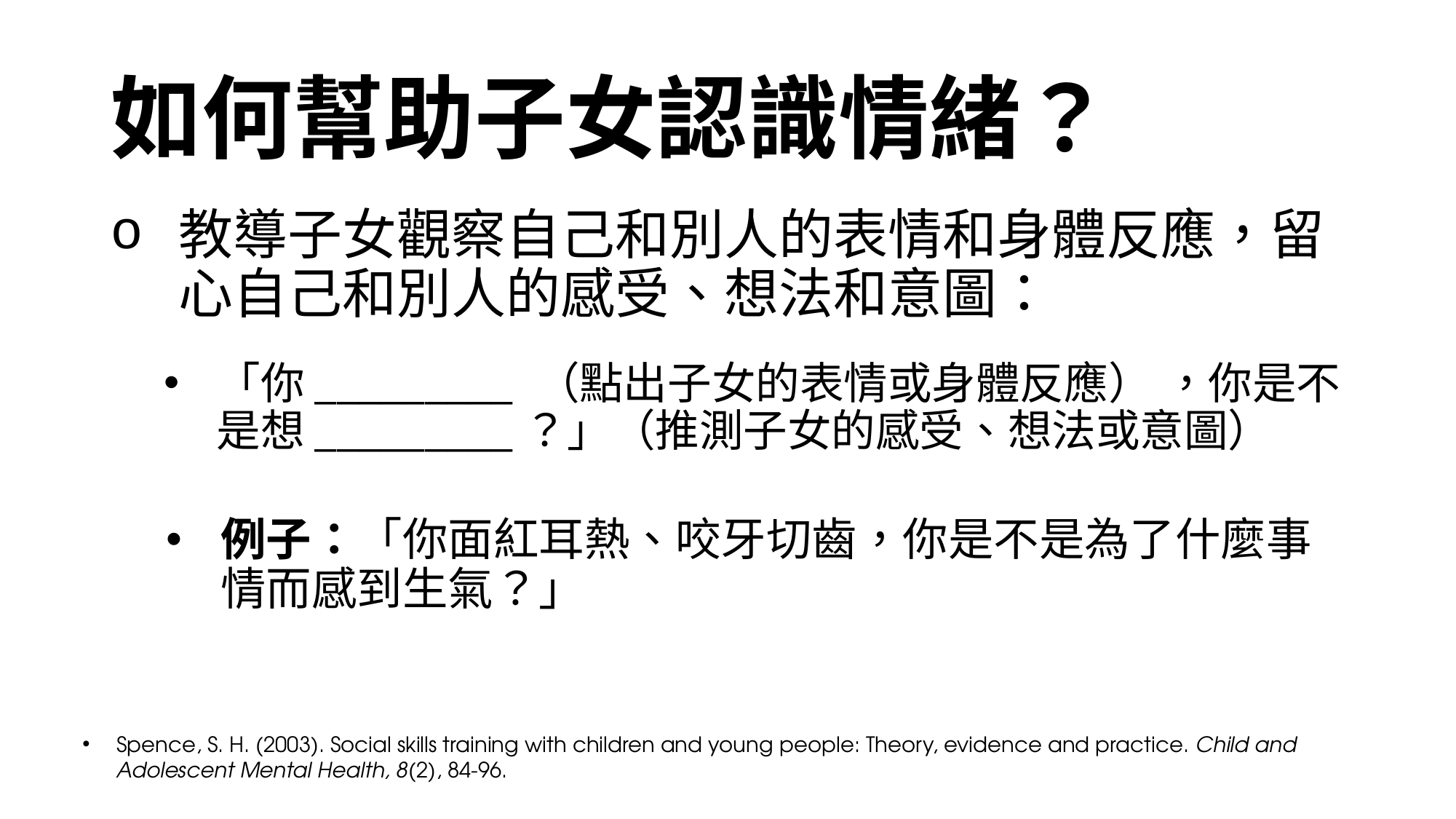

# 如何幫助子女認識情緒？
教導子女觀察自己和別人的表情和身體反應，留心自己和別人的感受、想法和意圖：

「你_________ （點出子女的表情或身體反應） ，你是不是想_________？」（推測子女的感受、想法或意圖）
例子：「你面紅耳熱、咬牙切齒，你是不是為了什麼事情而感到生氣？」
Spence, S. H. (2003). Social skills training with children and young people: Theory, evidence and practice. Child and Adolescent Mental Health, 8(2), 84-96.